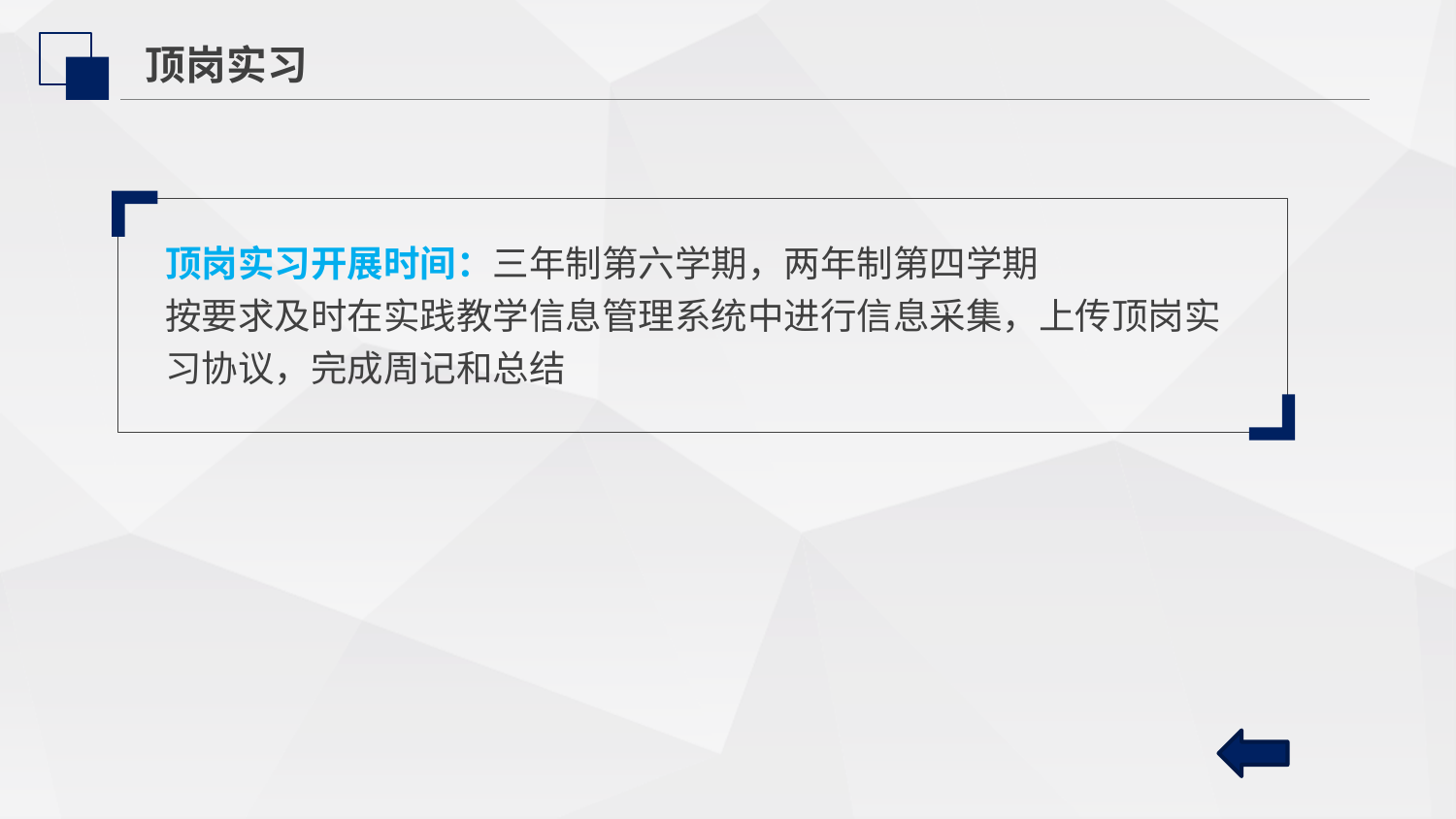

顶岗实习

顶岗实习开展时间：三年制第六学期，两年制第四学期
按要求及时在实践教学信息管理系统中进行信息采集，上传顶岗实习协议，完成周记和总结